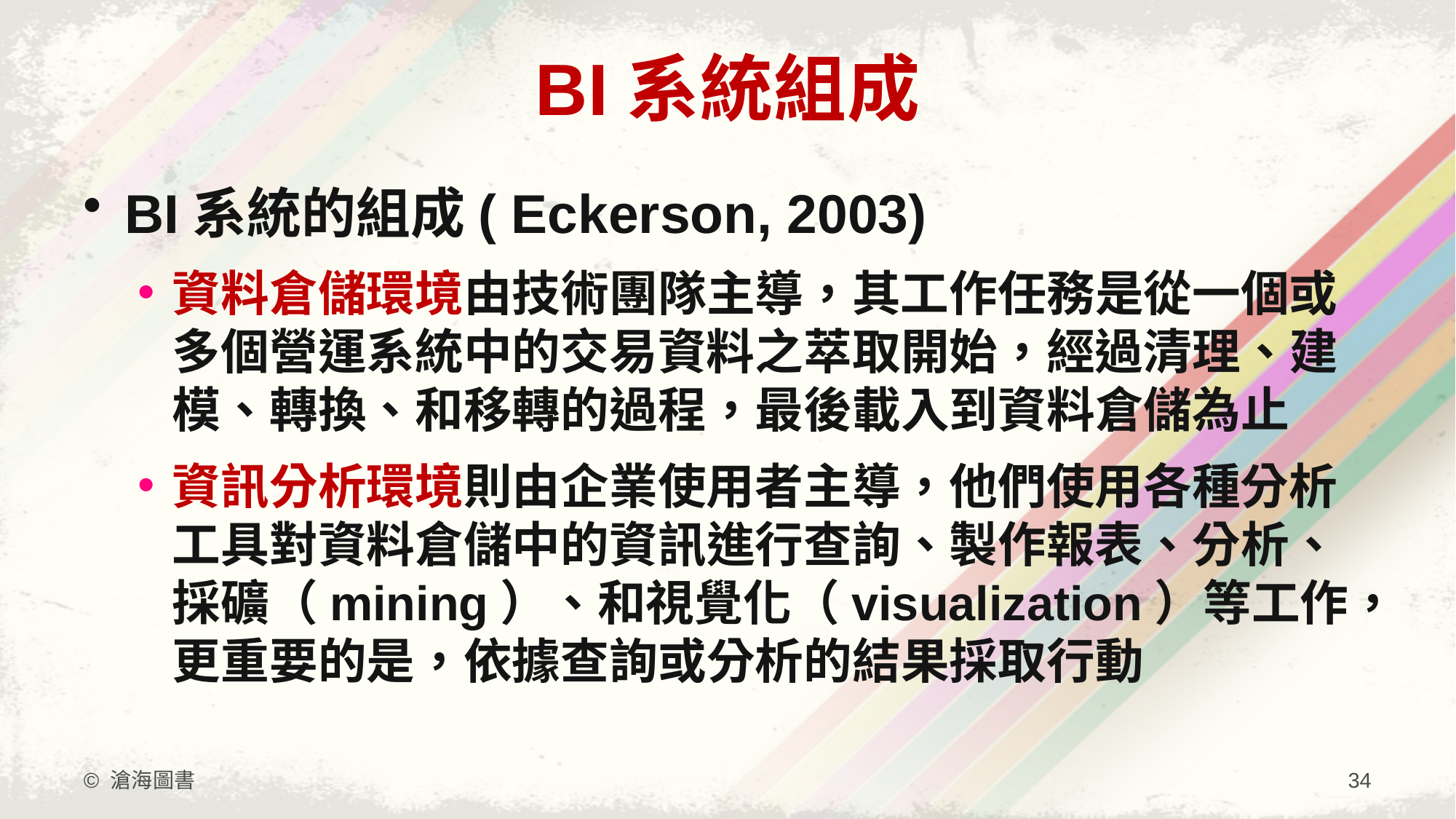

# BI系統組成
BI系統的組成( Eckerson, 2003)
資料倉儲環境由技術團隊主導，其工作任務是從一個或多個營運系統中的交易資料之萃取開始，經過清理、建模、轉換、和移轉的過程，最後載入到資料倉儲為止
資訊分析環境則由企業使用者主導，他們使用各種分析工具對資料倉儲中的資訊進行查詢、製作報表、分析、採礦（mining）、和視覺化（visualization）等工作，更重要的是，依據查詢或分析的結果採取行動

© 滄海圖書
34